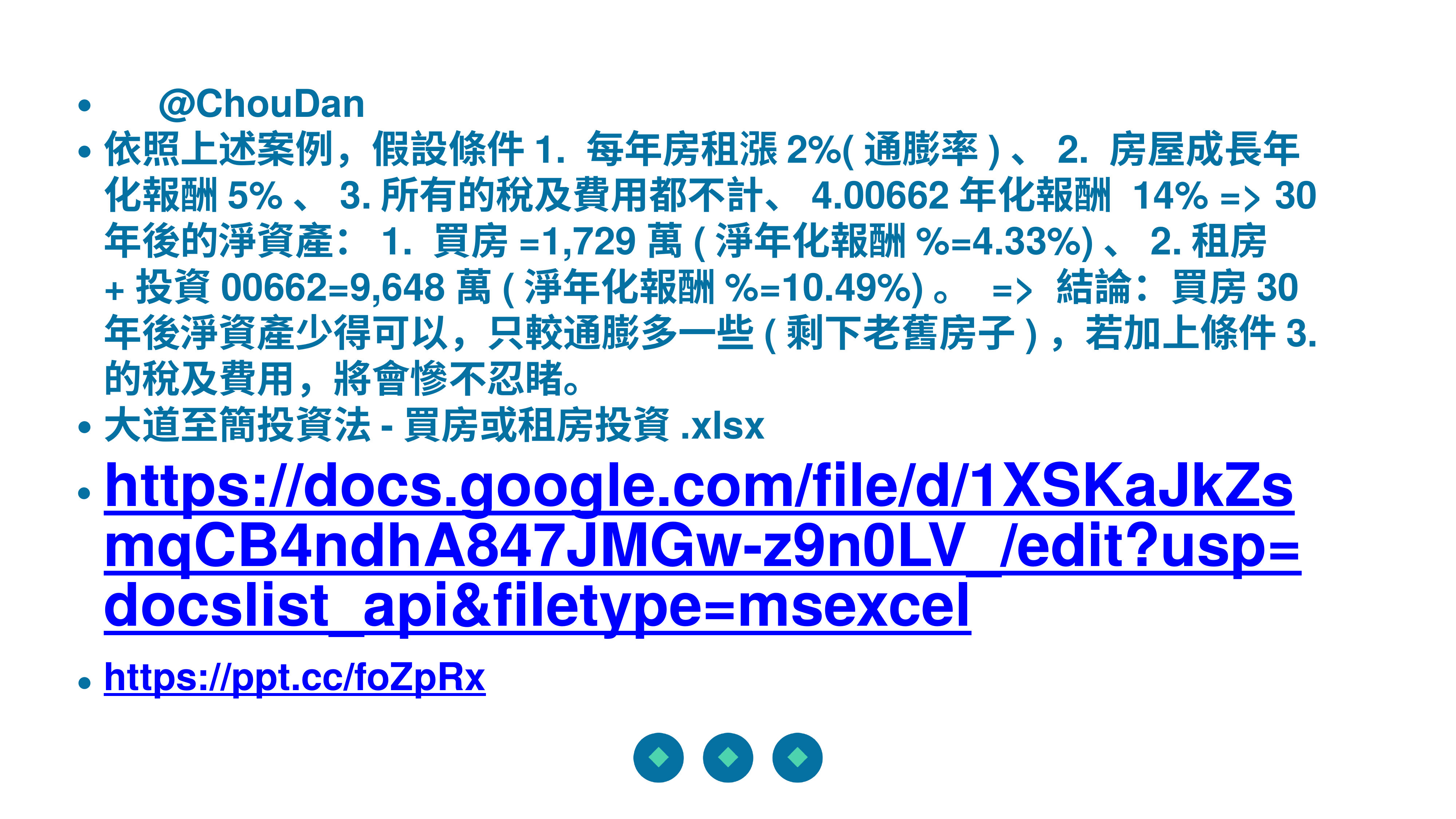

@ChouDan
依照上述案例，假設條件1. 每年房租漲2%(通膨率)、2. 房屋成長年化報酬5%、3.所有的稅及費用都不計、4.00662年化報酬 14% => 30年後的淨資產：1. 買房=1,729萬(淨年化報酬%=4.33%)、2.租房+投資00662=9,648萬(淨年化報酬%=10.49%)。 => 結論：買房30年後淨資產少得可以，只較通膨多一些(剩下老舊房子)，若加上條件3.的稅及費用，將會慘不忍睹。
大道至簡投資法-買房或租房投資.xlsx
https://docs.google.com/file/d/1XSKaJkZsmqCB4ndhA847JMGw-z9n0LV_/edit?usp=docslist_api&filetype=msexcel
https://ppt.cc/foZpRx